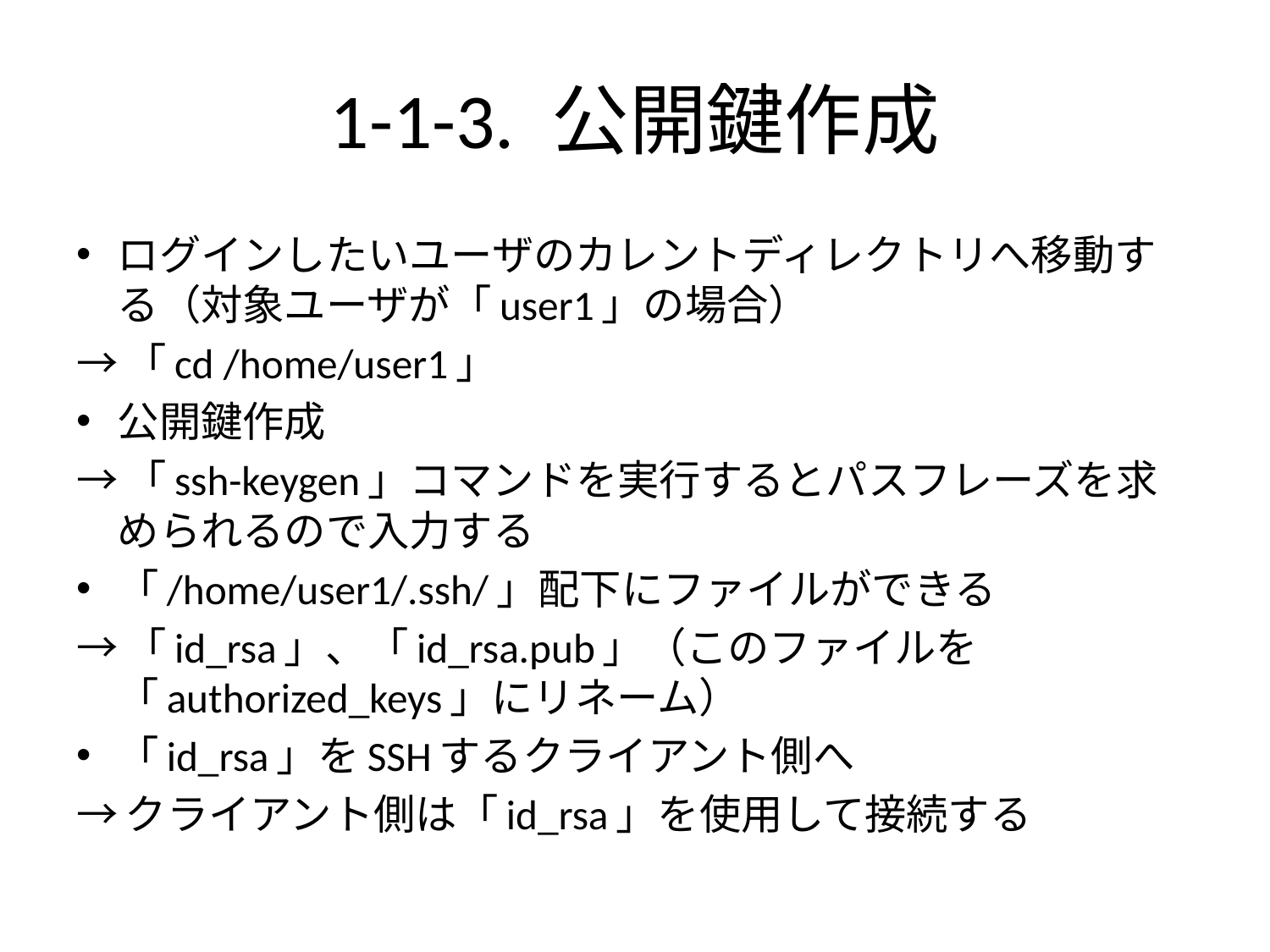

# 1-1-3. 公開鍵作成
ログインしたいユーザのカレントディレクトリへ移動する（対象ユーザが「user1」の場合）
→「cd /home/user1」
公開鍵作成
→「ssh-keygen」コマンドを実行するとパスフレーズを求められるので入力する
「/home/user1/.ssh/」配下にファイルができる
→「id_rsa」、「id_rsa.pub」（このファイルを「authorized_keys」にリネーム）
「id_rsa」をSSHするクライアント側へ
→クライアント側は「id_rsa」を使用して接続する